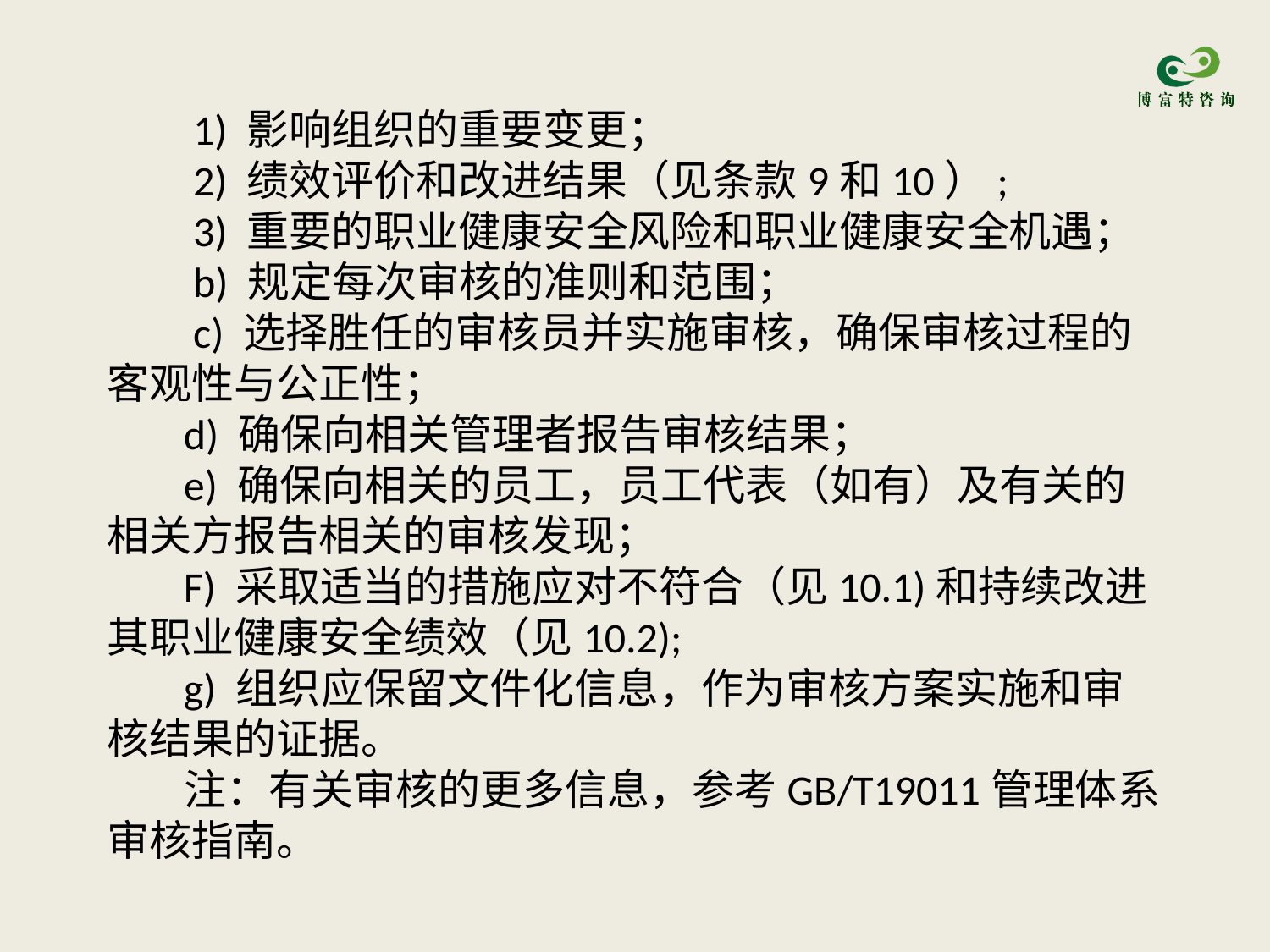

1) 影响组织的重要变更；
         2) 绩效评价和改进结果（见条款9和10）;
         3) 重要的职业健康安全风险和职业健康安全机遇；
         b) 规定每次审核的准则和范围；
         c) 选择胜任的审核员并实施审核，确保审核过程的客观性与公正性；
        d) 确保向相关管理者报告审核结果；
        e) 确保向相关的员工，员工代表（如有）及有关的相关方报告相关的审核发现；
        F) 采取适当的措施应对不符合（见10.1)和持续改进其职业健康安全绩效（见10.2);
        g) 组织应保留文件化信息，作为审核方案实施和审核结果的证据。
       注：有关审核的更多信息，参考GB/T19011管理体系审核指南。